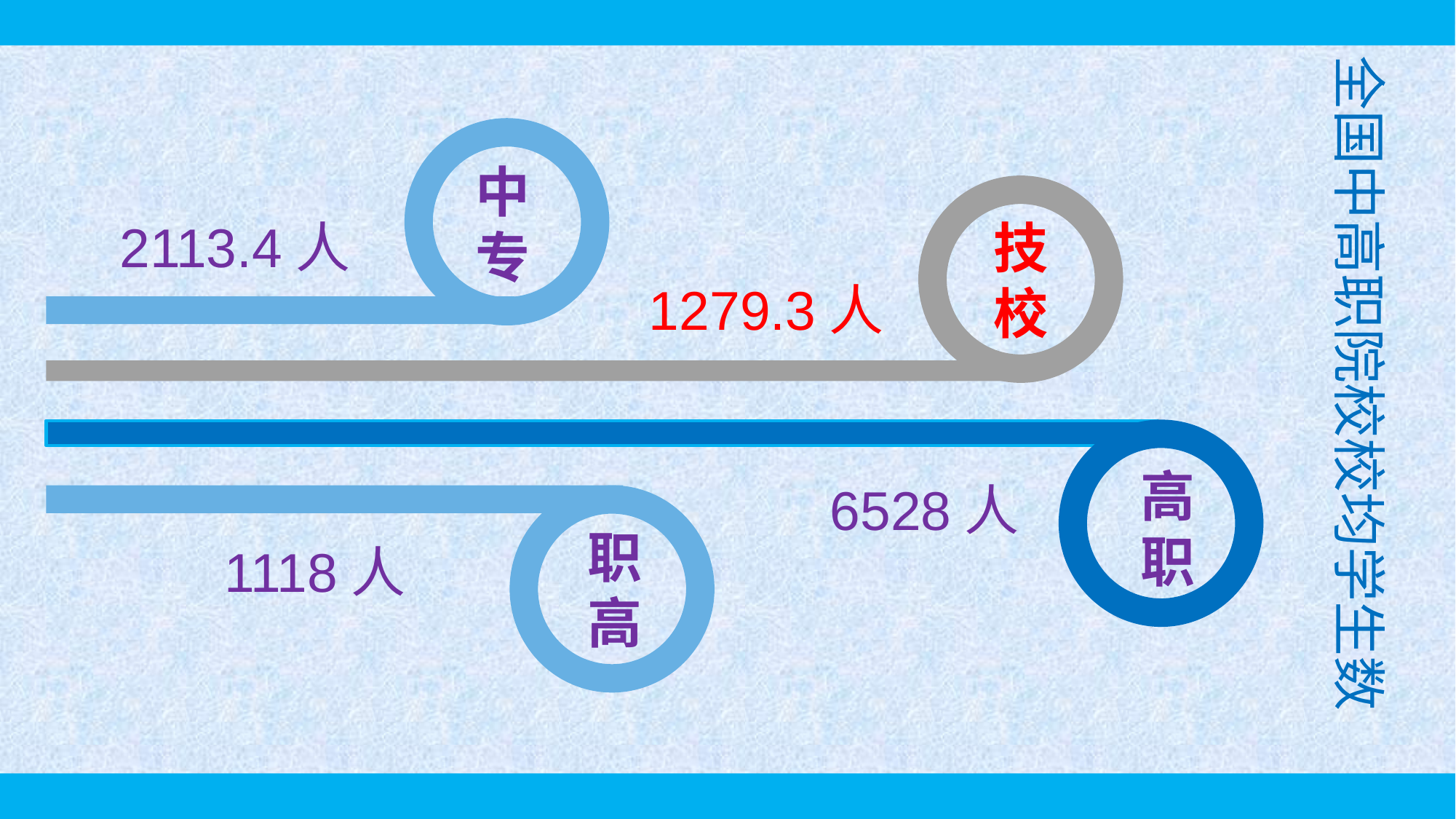

全国中高职院校校均学生数

中专

 2113.4人
技校
 1279.3人

高职
 6528人

职高
 1118人